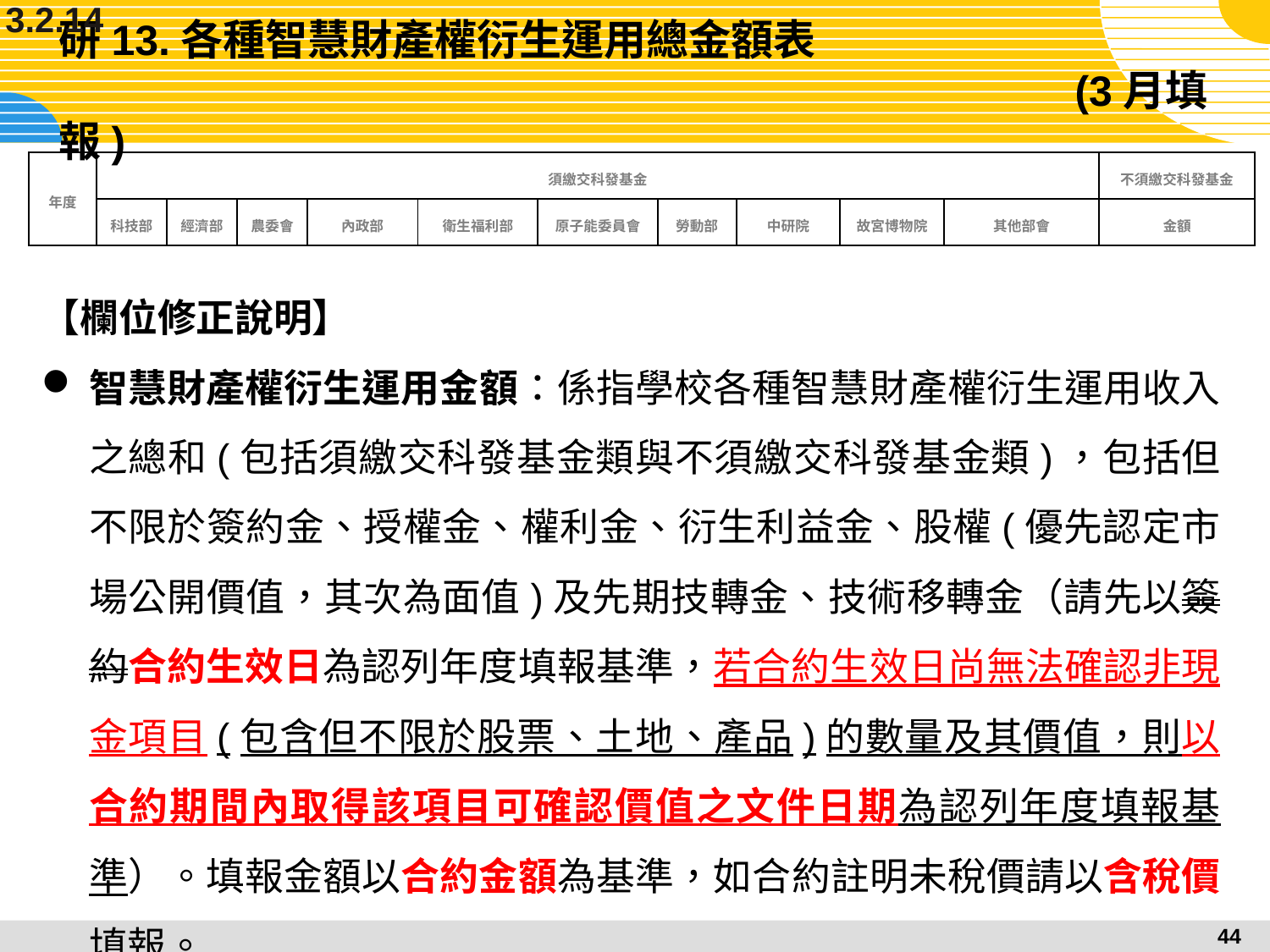

3.2.14
# 研13.各種智慧財產權衍生運用總金額表												(3月填報)
| 年度 | 須繳交科發基金 |  |  |  |  |  |  |  |  |  | 不須繳交科發基金 |
| --- | --- | --- | --- | --- | --- | --- | --- | --- | --- | --- | --- |
|  | 科技部 | 經濟部 | 農委會 | 內政部 | 衛生福利部 | 原子能委員會 | 勞動部 | 中研院 | 故宮博物院 | 其他部會 | 金額 |
【欄位修正說明】
智慧財產權衍生運用金額：係指學校各種智慧財產權衍生運用收入之總和(包括須繳交科發基金類與不須繳交科發基金類)，包括但不限於簽約金、授權金、權利金、衍生利益金、股權(優先認定市場公開價值，其次為面值)及先期技轉金、技術移轉金（請先以簽約合約生效日為認列年度填報基準，若合約生效日尚無法確認非現金項目(包含但不限於股票、土地、產品)的數量及其價值，則以合約期間內取得該項目可確認價值之文件日期為認列年度填報基準）。填報金額以合約金額為基準，如合約註明未稅價請以含稅價填報。